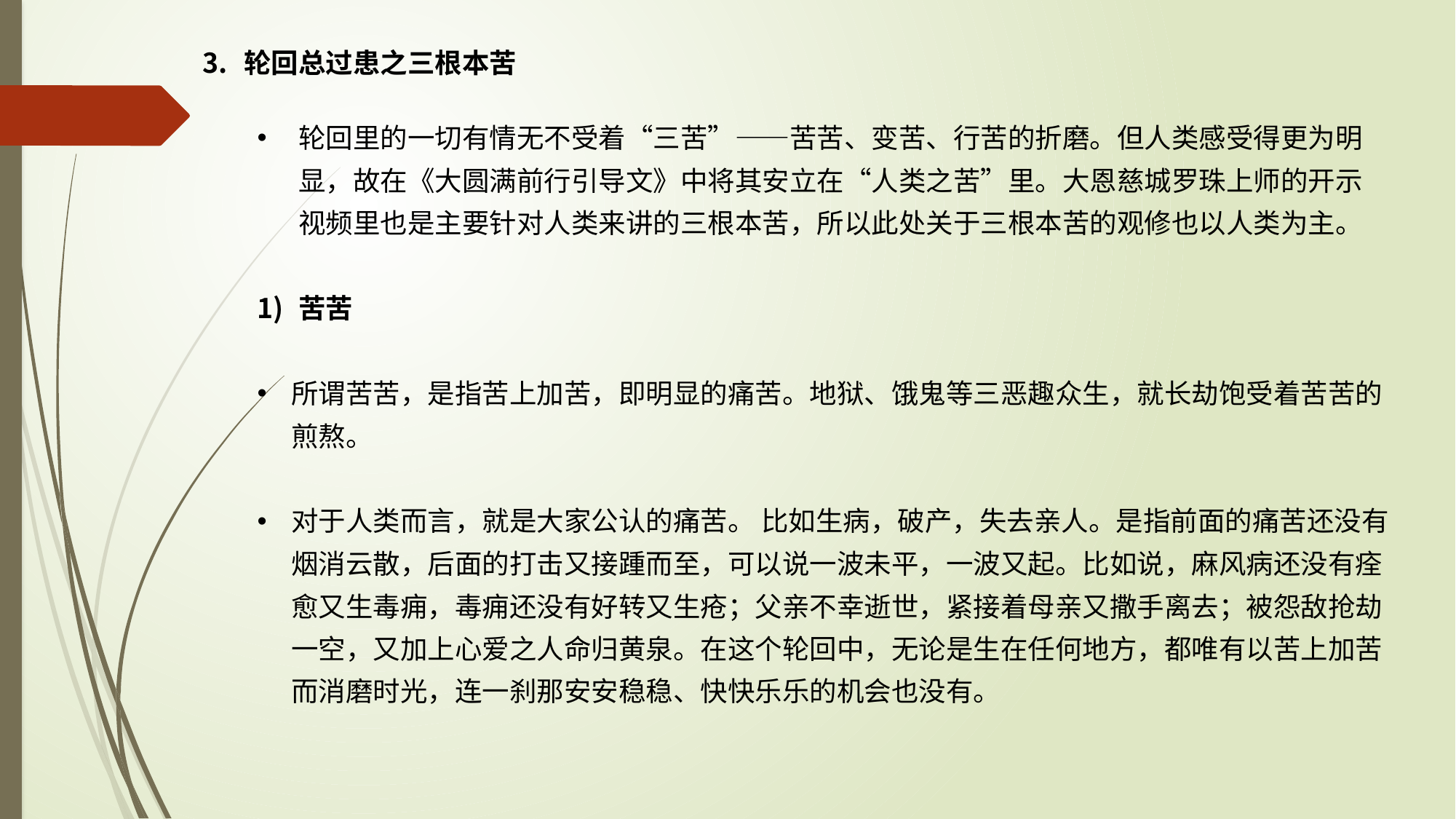

轮回总过患之三根本苦

轮回里的一切有情无不受着“三苦”——苦苦、变苦、行苦的折磨。但人类感受得更为明显，故在《大圆满前行引导文》中将其安立在“人类之苦”里。大恩慈城罗珠上师的开示视频里也是主要针对人类来讲的三根本苦，所以此处关于三根本苦的观修也以人类为主。

苦苦

所谓苦苦，是指苦上加苦，即明显的痛苦。地狱、饿鬼等三恶趣众生，就长劫饱受着苦苦的煎熬。

对于人类而言，就是大家公认的痛苦。 比如生病，破产，失去亲人。是指前面的痛苦还没有烟消云散，后面的打击又接踵而至，可以说一波未平，一波又起。比如说，麻风病还没有痊愈又生毒痈，毒痈还没有好转又生疮；父亲不幸逝世，紧接着母亲又撒手离去；被怨敌抢劫一空，又加上心爱之人命归黄泉。在这个轮回中，无论是生在任何地方，都唯有以苦上加苦而消磨时光，连一刹那安安稳稳、快快乐乐的机会也没有。